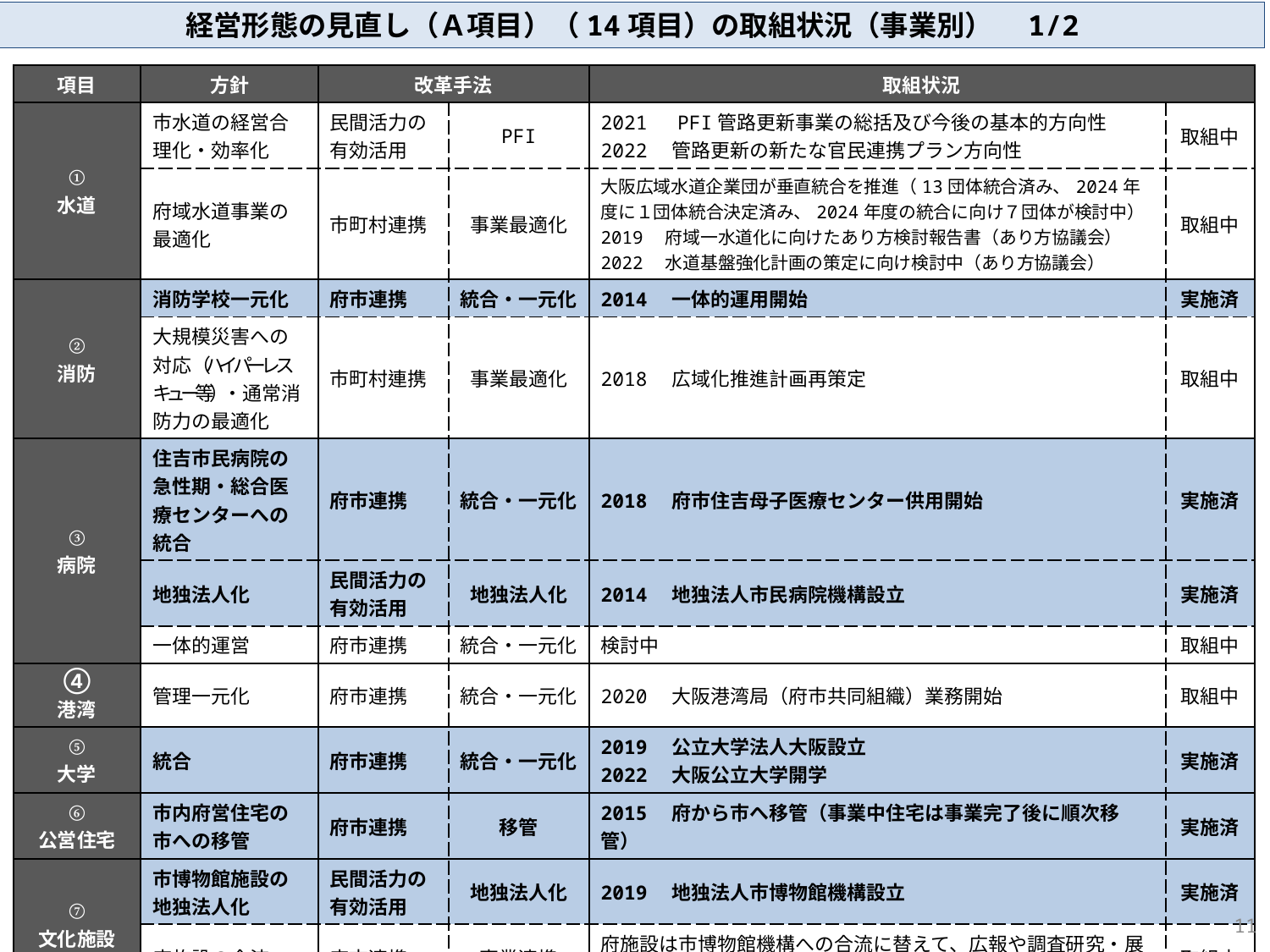

経営形態の見直し（Ａ項目）（14項目）の取組状況（事業別）　1/2
| 項目 | 方針 | 改革手法 |  | 取組状況 |  |
| --- | --- | --- | --- | --- | --- |
| ① 水道 | 市水道の経営合理化・効率化 | 民間活力の有効活用 | PFI | 2021　PFI管路更新事業の総括及び今後の基本的方向性 2022　管路更新の新たな官民連携プラン方向性 | 取組中 |
|  | 府域水道事業の最適化 | 市町村連携 | 事業最適化 | 大阪広域水道企業団が垂直統合を推進（13団体統合済み、2024年度に１団体統合決定済み、2024年度の統合に向け７団体が検討中） 2019　府域一水道化に向けたあり方検討報告書（あり方協議会） 2022　水道基盤強化計画の策定に向け検討中（あり方協議会） | 取組中 |
| ② 消防 | 消防学校一元化 | 府市連携 | 統合・一元化 | 2014　一体的運用開始 | 実施済 |
|  | 大規模災害への対応（ハイパーレスキュー等）・通常消防力の最適化 | 市町村連携 | 事業最適化 | 2018　広域化推進計画再策定 | 取組中 |
| ③ 病院 | 住吉市民病院の急性期・総合医療センターへの統合 | 府市連携 | 統合・一元化 | 2018　府市住吉母子医療センター供用開始 | 実施済 |
|  | 地独法人化 | 民間活力の有効活用 | 地独法人化 | 2014　地独法人市民病院機構設立 | 実施済 |
|  | 一体的運営 | 府市連携 | 統合・一元化 | 検討中 | 取組中 |
| ➃ 港湾 | 管理一元化 | 府市連携 | 統合・一元化 | 2020　大阪港湾局（府市共同組織）業務開始 | 取組中 |
| ⑤ 大学 | 統合 | 府市連携 | 統合・一元化 | 2019　公立大学法人大阪設立 2022　大阪公立大学開学 | 実施済 |
| ⑥ 公営住宅 | 市内府営住宅の 市への移管 | 府市連携 | 移管 | 2015　府から市へ移管（事業中住宅は事業完了後に順次移管） | 実施済 |
| ⑦ 文化施設 | 市博物館施設の地独法人化 | 民間活力の有効活用 | 地独法人化 | 2019　地独法人市博物館機構設立 | 実施済 |
|  | 府施設の合流 | 府市連携 | 事業連携 | 府施設は市博物館機構への合流に替えて、広報や調査研究・展示など事業面での連携を進める | 取組中 |
11